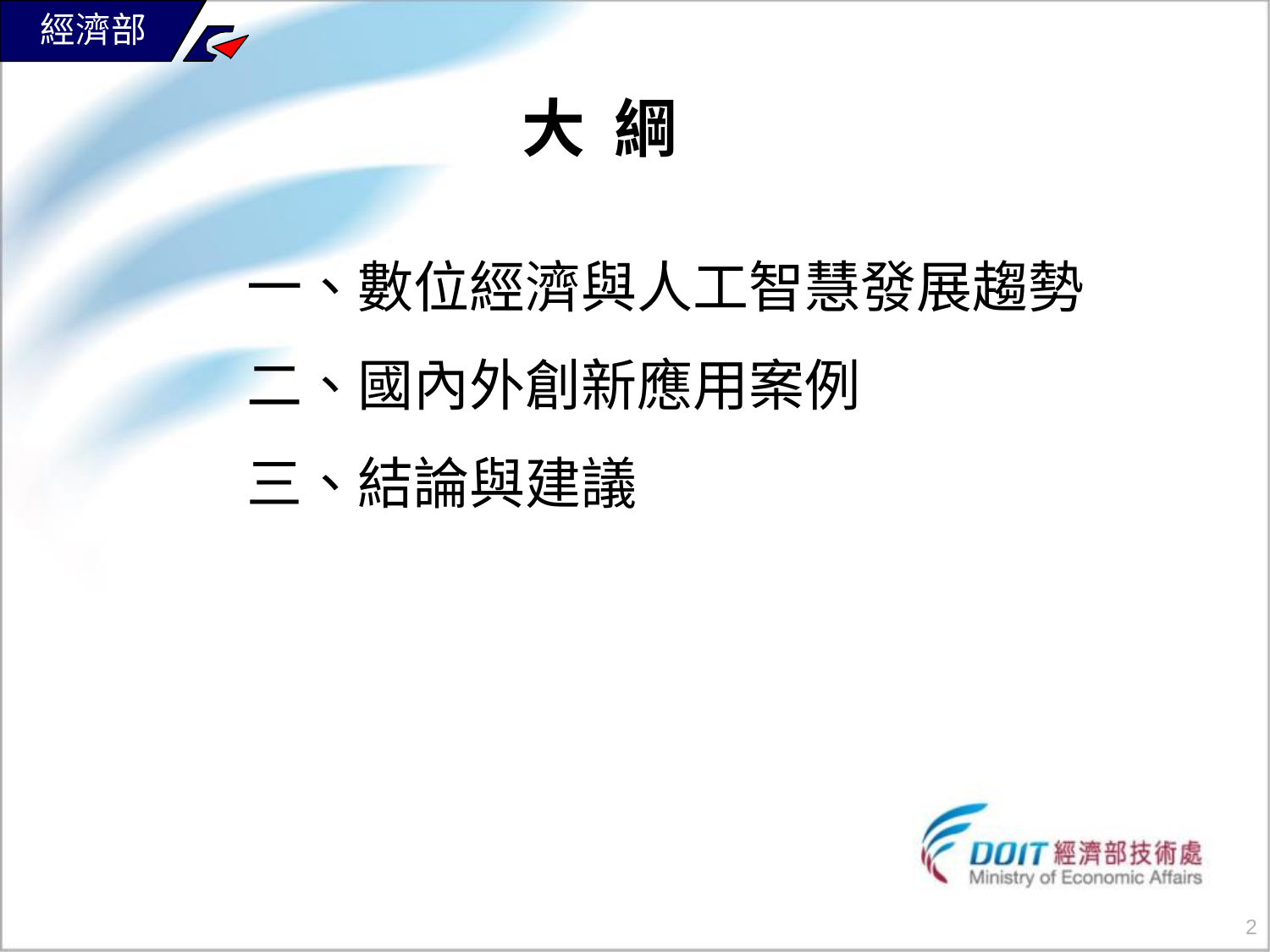

大  綱
一、數位經濟與人工智慧發展趨勢
二、國內外創新應用案例
三、結論與建議

2